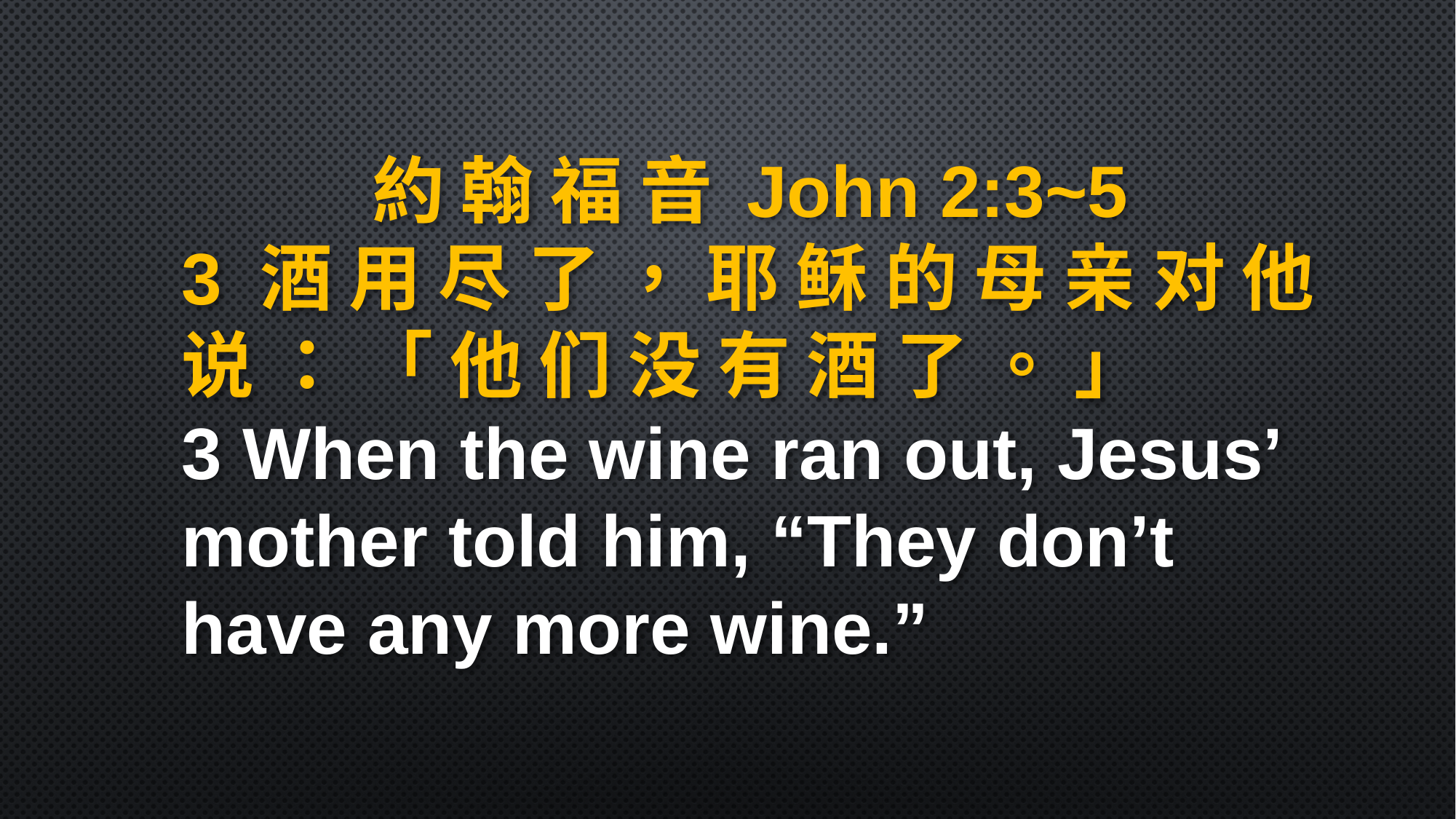

約 翰 福 音 John 2:3~5
3 酒 用 尽 了 ， 耶 稣 的 母 亲 对 他 说 ： 「 他 们 没 有 酒 了 。 」
3 When the wine ran out, Jesus’ mother told him, “They don’t have any more wine.”